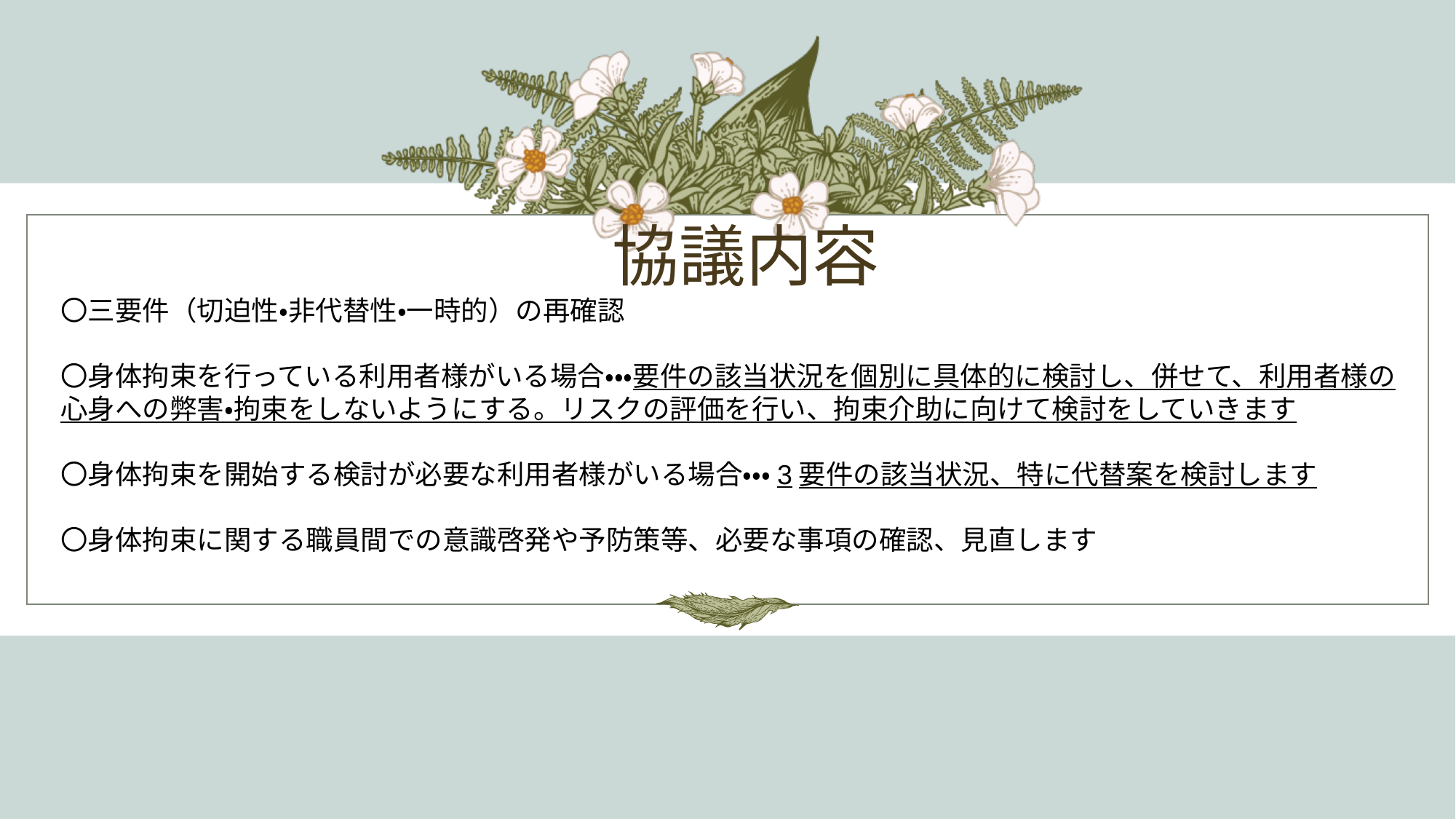

# 協議内容
〇三要件（切迫性・非代替性・一時的）の再確認

〇身体拘束を行っている利用者様がいる場合・・・要件の該当状況を個別に具体的に検討し、併せて、利用者様の心身への弊害・拘束をしないようにする。リスクの評価を行い、拘束介助に向けて検討をしていきます

〇身体拘束を開始する検討が必要な利用者様がいる場合・・・3要件の該当状況、特に代替案を検討します

〇身体拘束に関する職員間での意識啓発や予防策等、必要な事項の確認、見直します